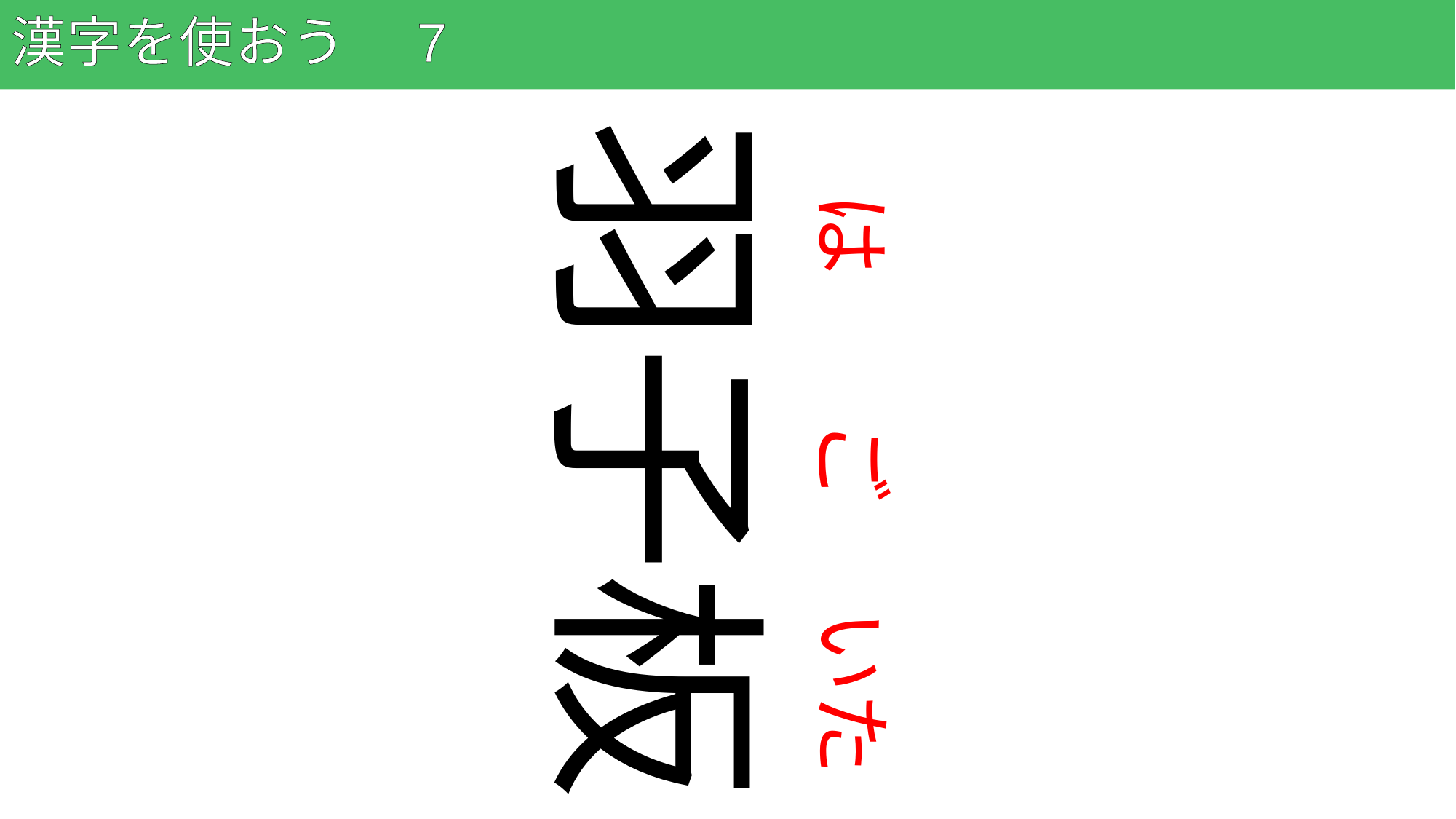

# 漢字を使おう　7
48
羽子板
は
ご
いた